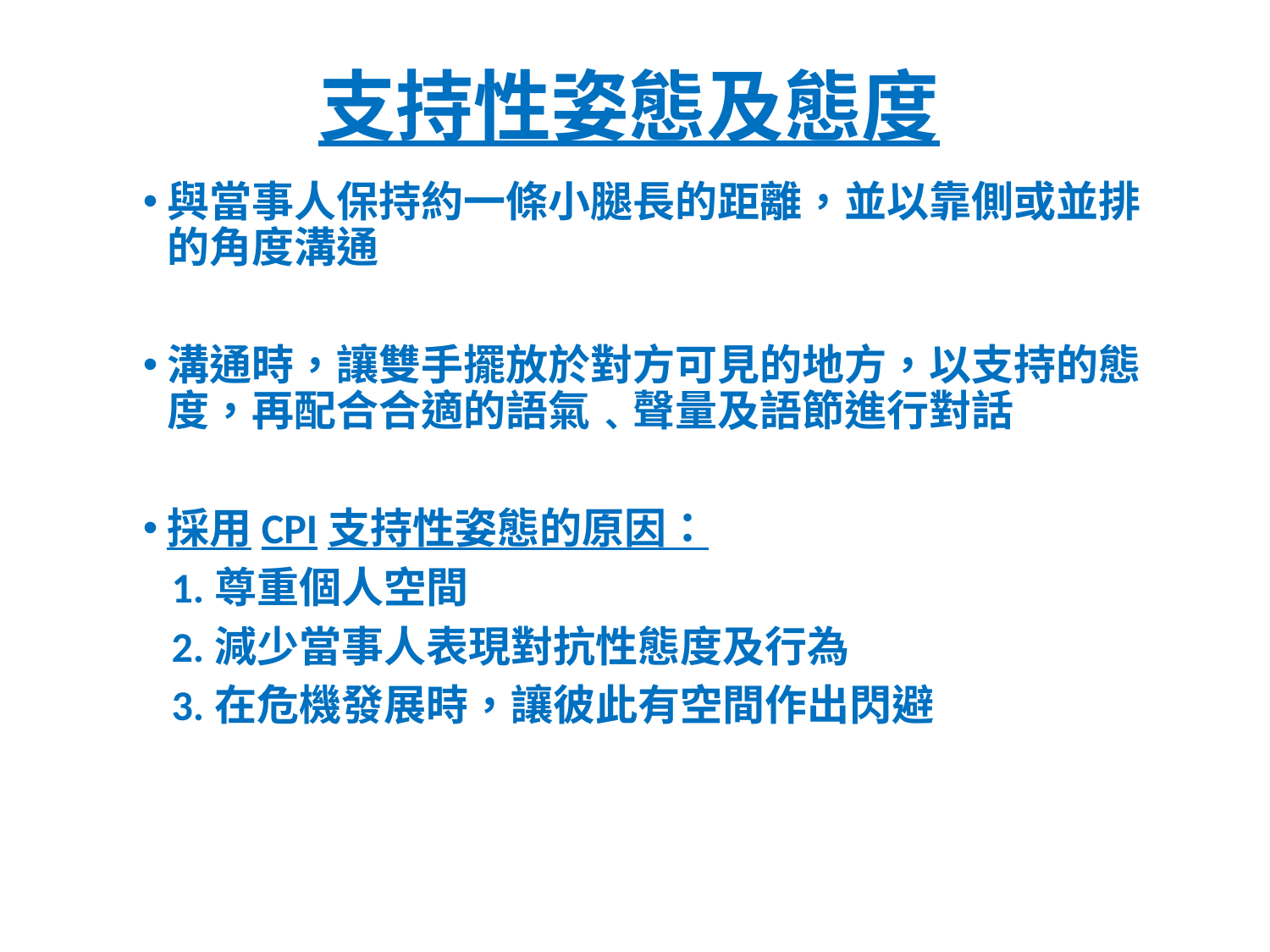

# 支持性姿態及態度
與當事人保持約一條小腿長的距離，並以靠側或並排的角度溝通

溝通時，讓雙手擺放於對方可見的地方，以支持的態度，再配合合適的語氣﹑聲量及語節進行對話

採用CPI支持性姿態的原因：
   1.尊重個人空間
   2.減少當事人表現對抗性態度及行為
   3.在危機發展時，讓彼此有空間作出閃避
8